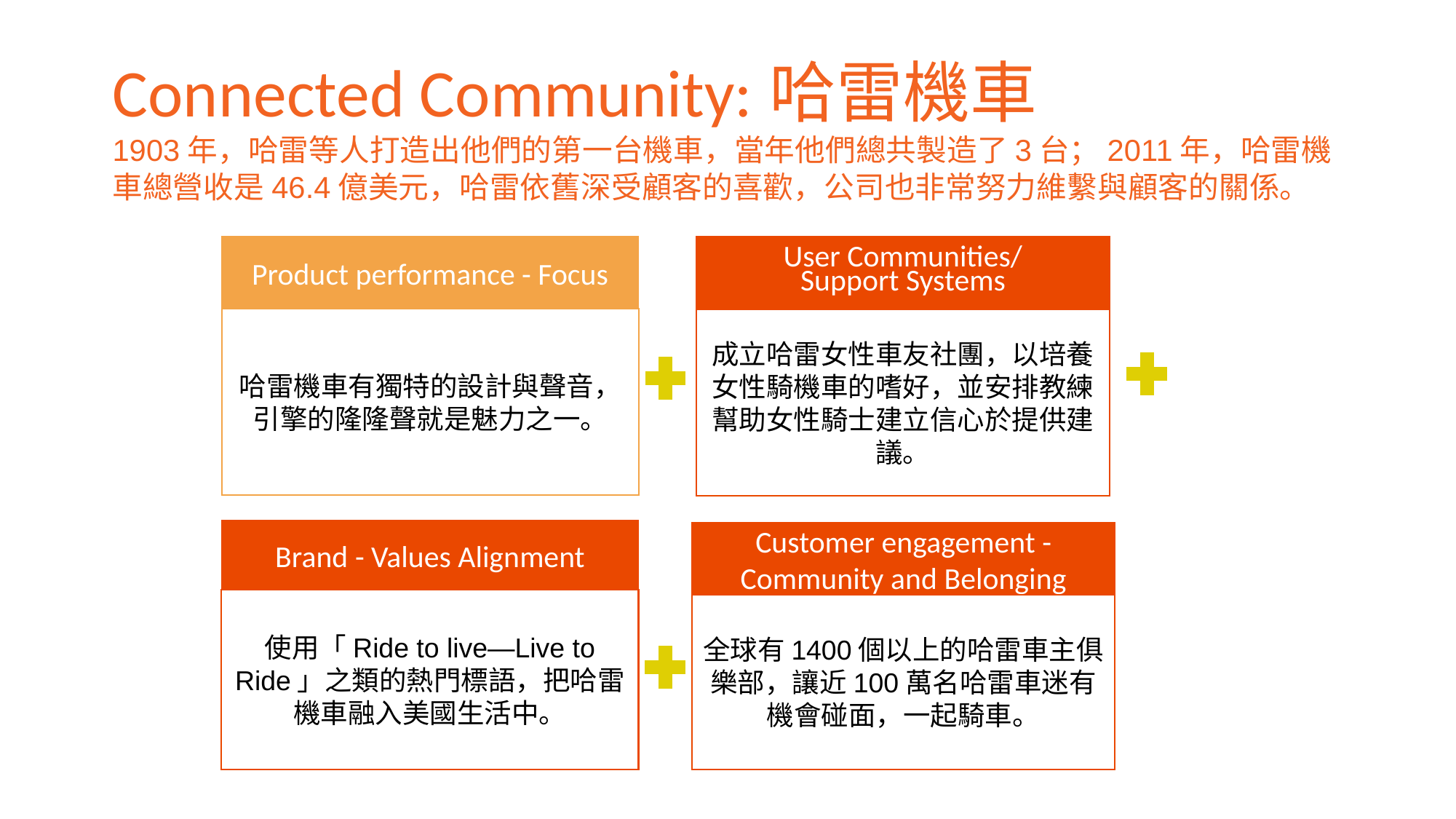

Connected Community:哈雷機車
1903年，哈雷等人打造出他們的第一台機車，當年他們總共製造了3台；2011年，哈雷機車總營收是46.4億美元，哈雷依舊深受顧客的喜歡，公司也非常努力維繫與顧客的關係。
Product performance - Focus
哈雷機車有獨特的設計與聲音，引擎的隆隆聲就是魅力之一。
User Communities/
Support Systems
成立哈雷女性車友社團，以培養女性騎機車的嗜好，並安排教練幫助女性騎士建立信心於提供建議。

Brand - Values Alignment
使用「Ride to live—Live to Ride」之類的熱門標語，把哈雷機車融入美國生活中。
Customer engagement -Community and Belonging
全球有1400個以上的哈雷車主俱樂部，讓近100萬名哈雷車迷有機會碰面，一起騎車。